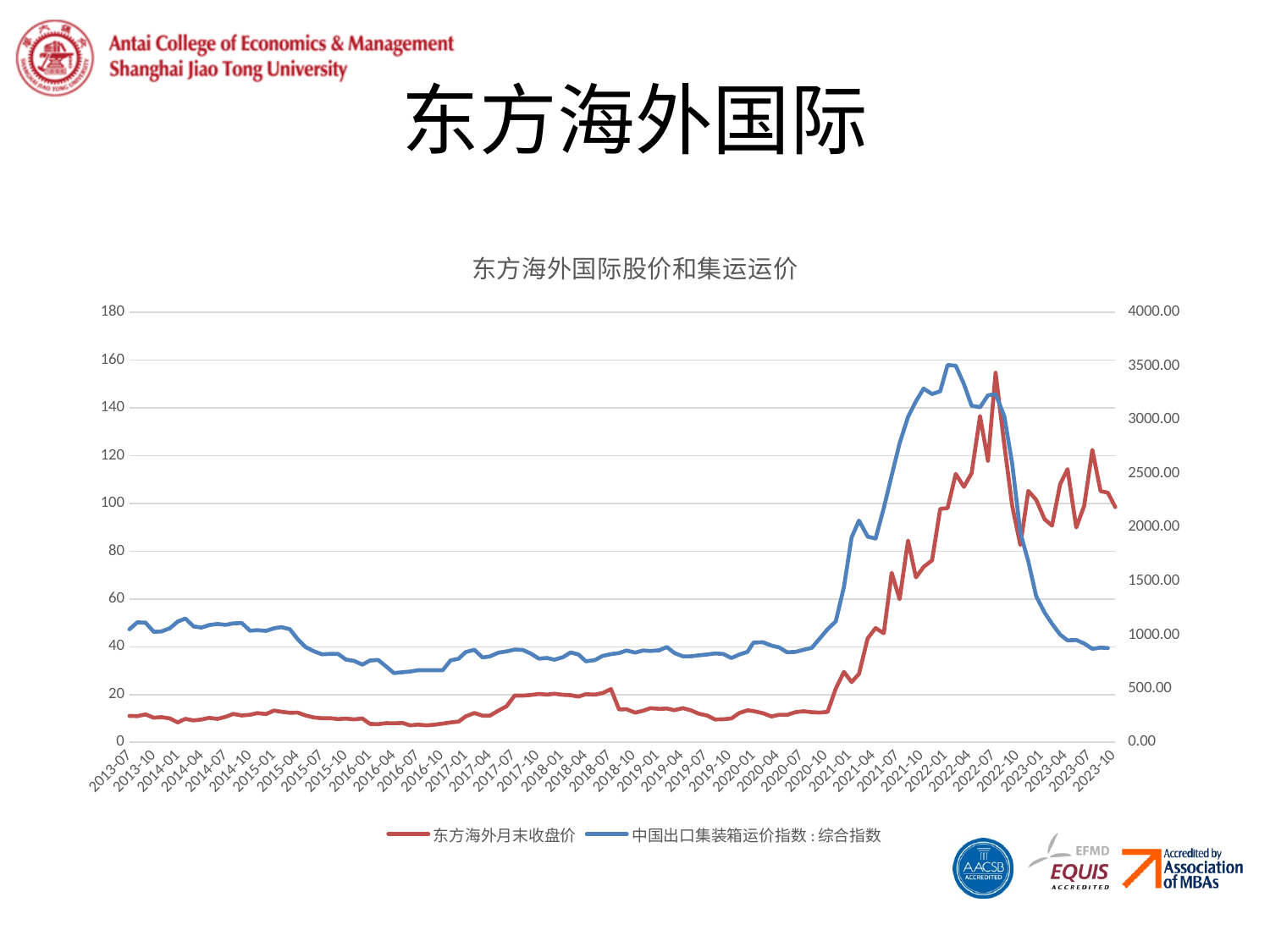

# 东方海外国际

### Chart: 东方海外国际股价和集运运价

| Category | 东方海外月末收盘价 | 中国出口集装箱运价指数:综合指数 |
|---|---|---|
| 41486 | 11.053 | 1051.7 |
| 41516 | 10.963 | 1115.9 |
| 41547 | 11.695 | 1112.7 |
| 41578 | 10.283 | 1027.7 |
| 41607 | 10.527 | 1031.1 |
| 41639 | 10.0 | 1060.8 |
| 41669 | 8.319 | 1122.5 |
| 41698 | 9.795 | 1151.5 |
| 41729 | 9.153 | 1078.4 |
| 41759 | 9.538 | 1067.2 |
| 41789 | 10.233 | 1091.2 |
| 41820 | 9.782 | 1100.8 |
| 41851 | 10.672 | 1092.4 |
| 41880 | 11.87 | 1106.4 |
| 41912 | 11.223 | 1109.6 |
| 41943 | 11.523 | 1038.4 |
| 41971 | 12.215 | 1043.0 |
| 42004 | 11.836 | 1036.8 |
| 42034 | 13.285 | 1060.5 |
| 42062 | 12.789 | 1071.6 |
| 42094 | 12.345 | 1052.4 |
| 42124 | 12.449 | 959.4 |
| 42153 | 11.275 | 887.5 |
| 42185 | 10.409 | 847.6 |
| 42216 | 10.054 | 818.4 |
| 42247 | 10.094 | 822.2 |
| 42277 | 9.718 | 822.9 |
| 42307 | 9.918 | 769.8 |
| 42338 | 9.584 | 757.0 |
| 42369 | 9.972 | 722.3 |
| 42398 | 7.71 | 760.5 |
| 42429 | 7.563 | 766.6 |
| 42460 | 8.018 | 704.2 |
| 42489 | 7.911 | 644.2 |
| 42521 | 8.111 | 651.5 |
| 42551 | 7.088 | 658.1 |
| 42580 | 7.398 | 670.2 |
| 42613 | 7.075 | 670.2 |
| 42643 | 7.371 | 670.2 |
| 42674 | 7.815 | 670.2 |
| 42704 | 8.326 | 762.2 |
| 42734 | 8.649 | 777.3 |
| 42761 | 10.828 | 838.8 |
| 42794 | 12.254 | 860.7 |
| 42825 | 11.164 | 789.41 |
| 42853 | 11.164 | 799.2 |
| 42886 | 13.303 | 834.3 |
| 42916 | 15.065 | 845.48 |
| 42947 | 19.571 | 862.95 |
| 42978 | 19.522 | 859.09 |
| 43007 | 19.778 | 826.92 |
| 43039 | 20.25 | 778.11 |
| 43069 | 19.953 | 784.65 |
| 43098 | 20.331 | 768.4 |
| 43131 | 19.859 | 793.19 |
| 43159 | 19.71 | 836.03 |
| 43189 | 19.144 | 816.77 |
| 43217 | 20.142 | 753.26 |
| 43251 | 19.953 | 764.84 |
| 43280 | 20.6 | 803.05 |
| 43312 | 22.258 | 820.31 |
| 43343 | 13.738 | 830.22 |
| 43371 | 13.859 | 853.97 |
| 43404 | 12.403 | 834.55 |
| 43434 | 13.199 | 853.76 |
| 43462 | 14.291 | 849.69 |
| 43496 | 13.994 | 856.43 |
| 43524 | 14.142 | 886.56 |
| 43553 | 13.441 | 830.81 |
| 43585 | 14.291 | 799.65 |
| 43616 | 13.351 | 799.9 |
| 43644 | 12.013 | 808.62 |
| 43677 | 11.194 | 816.69 |
| 43707 | 9.556 | 826.6 |
| 43738 | 9.64 | 821.62 |
| 43769 | 9.972 | 784.22 |
| 43798 | 12.216 | 815.27 |
| 43830 | 13.409 | 841.46 |
| 43853 | 13.072 | 927.91 |
| 43889 | 12.168 | 930.68 |
| 43921 | 10.802 | 899.61 |
| 43951 | 11.529 | 882.25 |
| 43980 | 11.47 | 837.74 |
| 44012 | 12.598 | 840.88 |
| 44043 | 13.012 | 861.05 |
| 44074 | 12.598 | 879.06 |
| 44104 | 12.413 | 965.7 |
| 44134 | 12.736 | 1051.77 |
| 44165 | 22.506 | 1125.02 |
| 44196 | 29.464 | 1446.08 |
| 44225 | 25.206 | 1906.13 |
| 44253 | 28.646 | 2063.25 |
| 44286 | 43.53 | 1913.6 |
| 44316 | 47.826 | 1895.6 |
| 44347 | 45.642 | 2180.43 |
| 44377 | 70.952 | 2483.6 |
| 44407 | 59.9 | 2781.55 |
| 44439 | 84.451 | 3027.91 |
| 44469 | 69.06 | 3173.57 |
| 44498 | 73.402 | 3291.25 |
| 44530 | 76.16 | 3240.72 |
| 44561 | 97.716 | 3265.41 |
| 44589 | 98.073 | 3510.83 |
| 44620 | 112.375 | 3504.56 |
| 44651 | 106.961 | 3332.65 |
| 44680 | 112.682 | 3131.53 |
| 44712 | 136.594 | 3117.94 |
| 44742 | 117.89 | 3228.37 |
| 44771 | 154.731 | 3239.69 |
| 44804 | 124.578 | 3033.6 |
| 44834 | 99.014 | 2593.35 |
| 44865 | 82.596 | 1949.49 |
| 44895 | 105.279 | 1683.88 |
| 44925 | 101.535 | 1358.63 |
| 44957 | 93.398 | 1206.01 |
| 44985 | 90.733 | 1103.73 |
| 45016 | 108.16 | 1001.27 |
| 45044 | 114.353 | 948.48 |
| 45077 | 89.968 | 952.11 |
| 45107 | 99.064 | 918.89 |
| 45138 | 122.44 | 869.89 |
| 45169 | 105.2 | 880.79 |
| 45197 | 104.5 | 876.46 |
| 45225 | 98.5 | None |